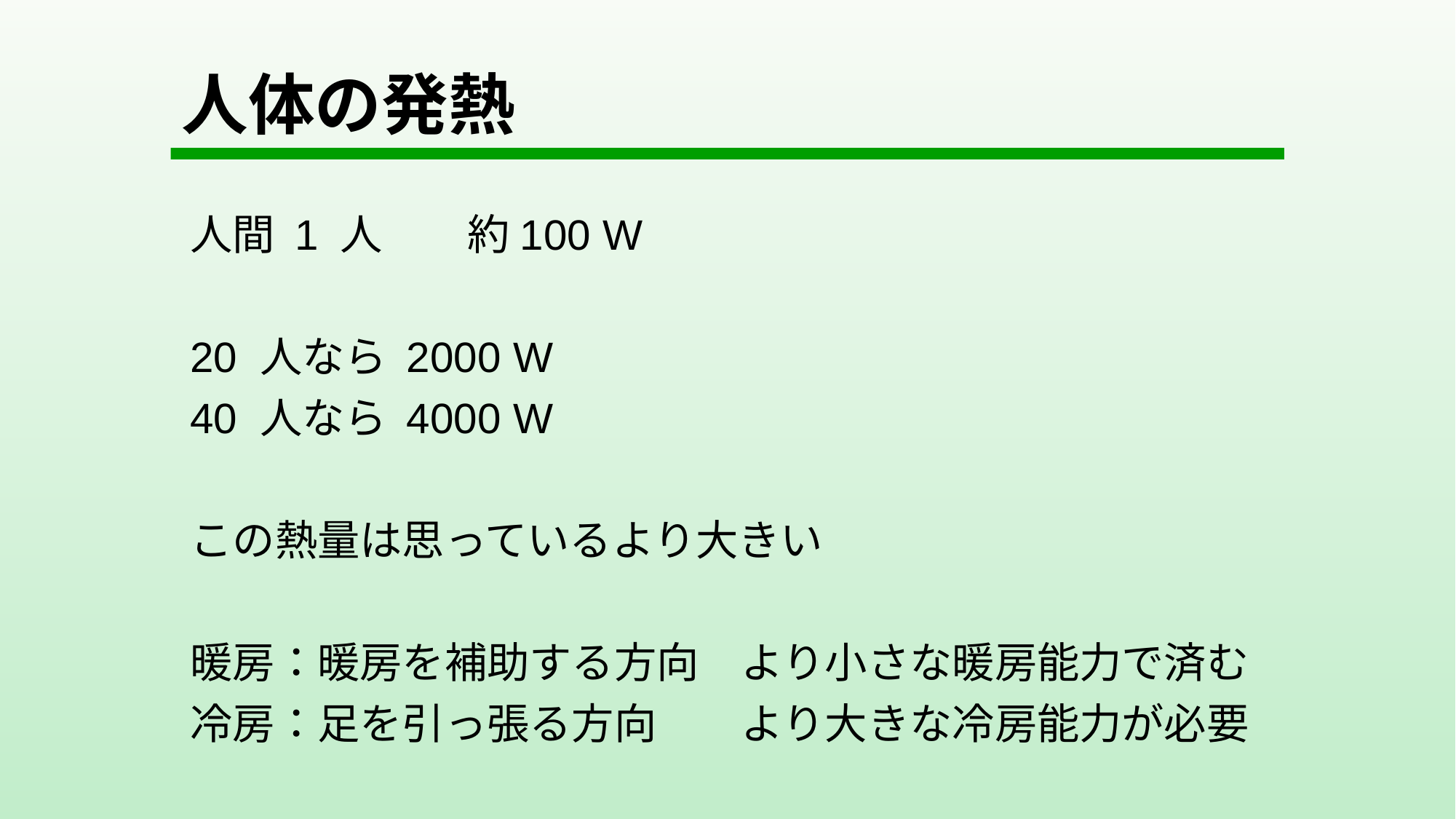

# 人体の発熱
人間 1 人　　約100 W

20 人なら 2000 W
40 人なら 4000 W

この熱量は思っているより大きい

暖房：暖房を補助する方向　より小さな暖房能力で済む
冷房：足を引っ張る方向　　より大きな冷房能力が必要